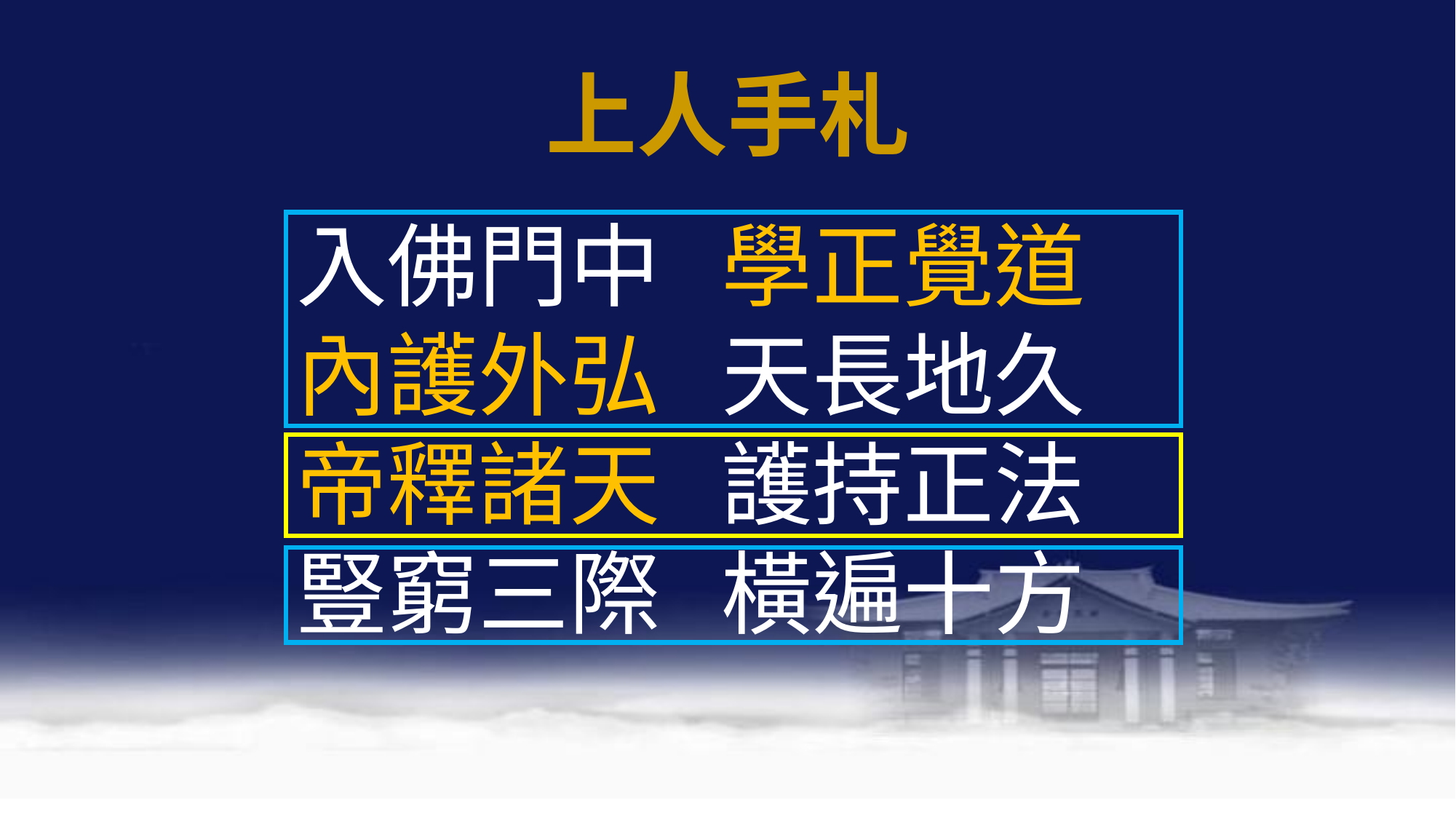

# 上人手札
入佛門中   學正覺道
內護外弘   天長地久
帝釋諸天   護持正法
豎窮三際   橫遍十方